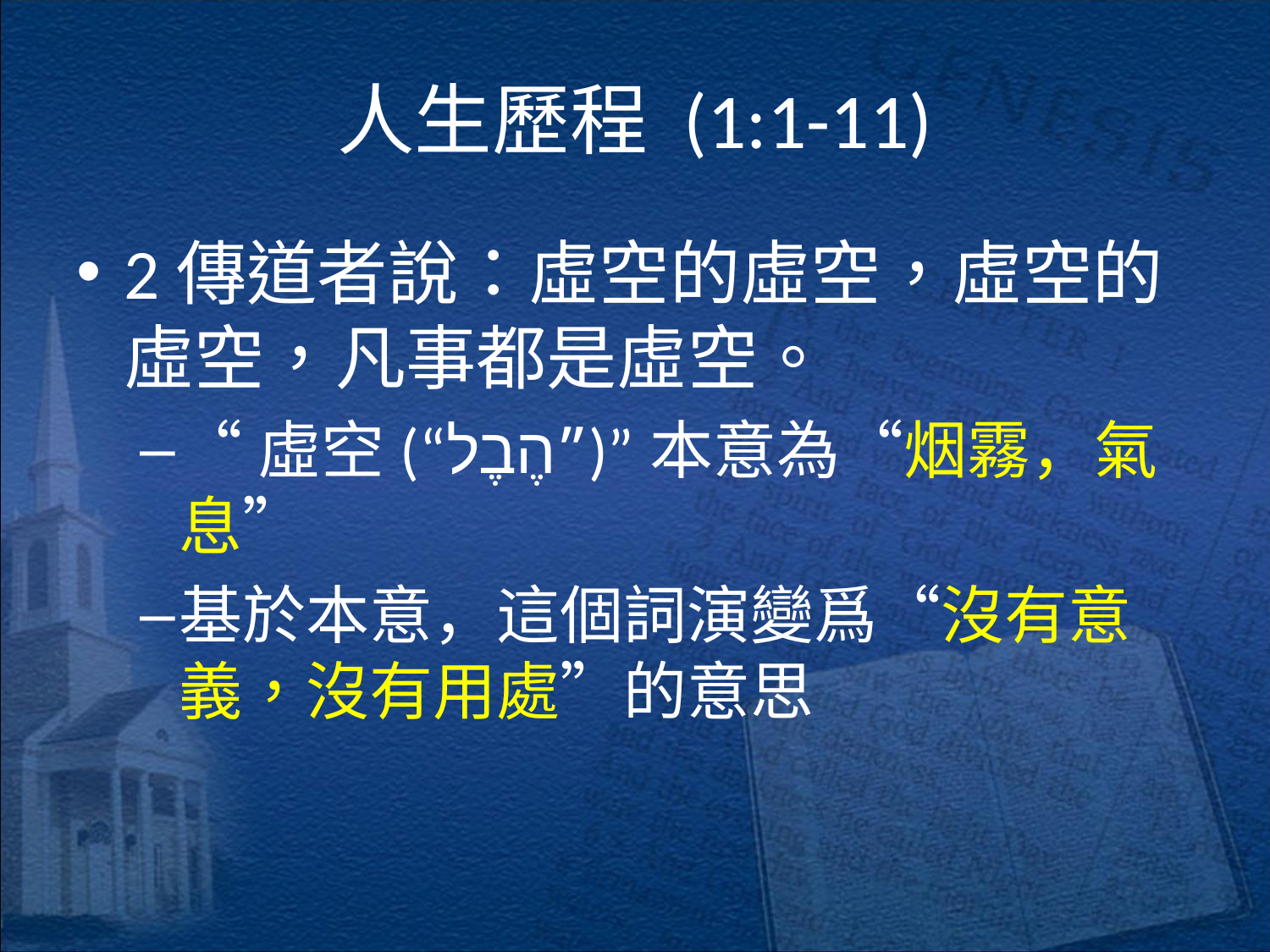

# 人生歷程 (1:1-11)
2傳道者說：虛空的虛空，虛空的虛空，凡事都是虛空。
“虛空(“הֶבֶל”)”本意為“烟霧，氣息”
基於本意，這個詞演變爲“沒有意義，沒有用處”的意思